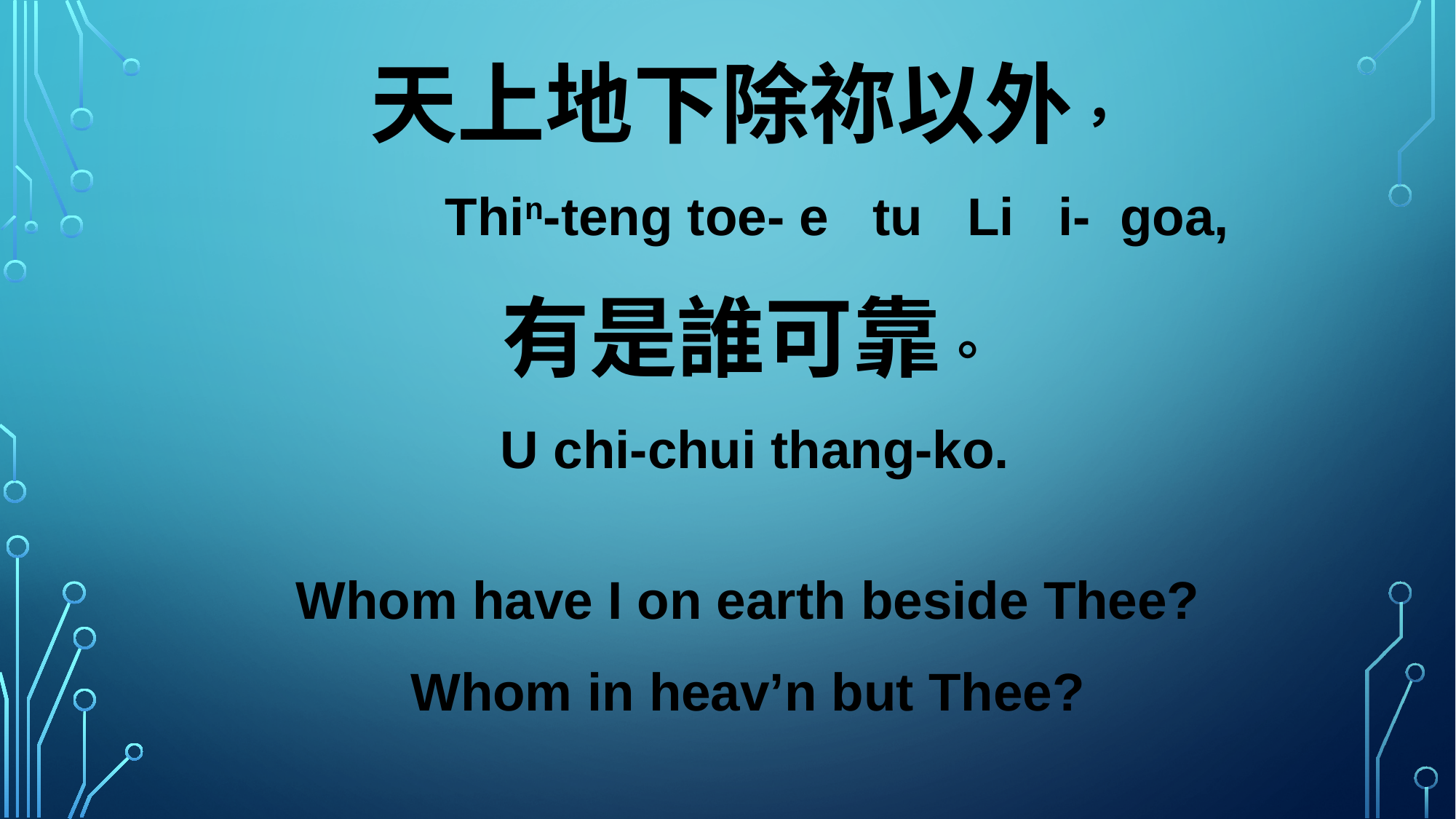

天上地下除祢以外，
                         Thin-teng toe- e   tu   Li   i-  goa,
有是誰可靠。
 U chi-chui thang-ko.

Whom have I on earth beside Thee?
Whom in heav’n but Thee?